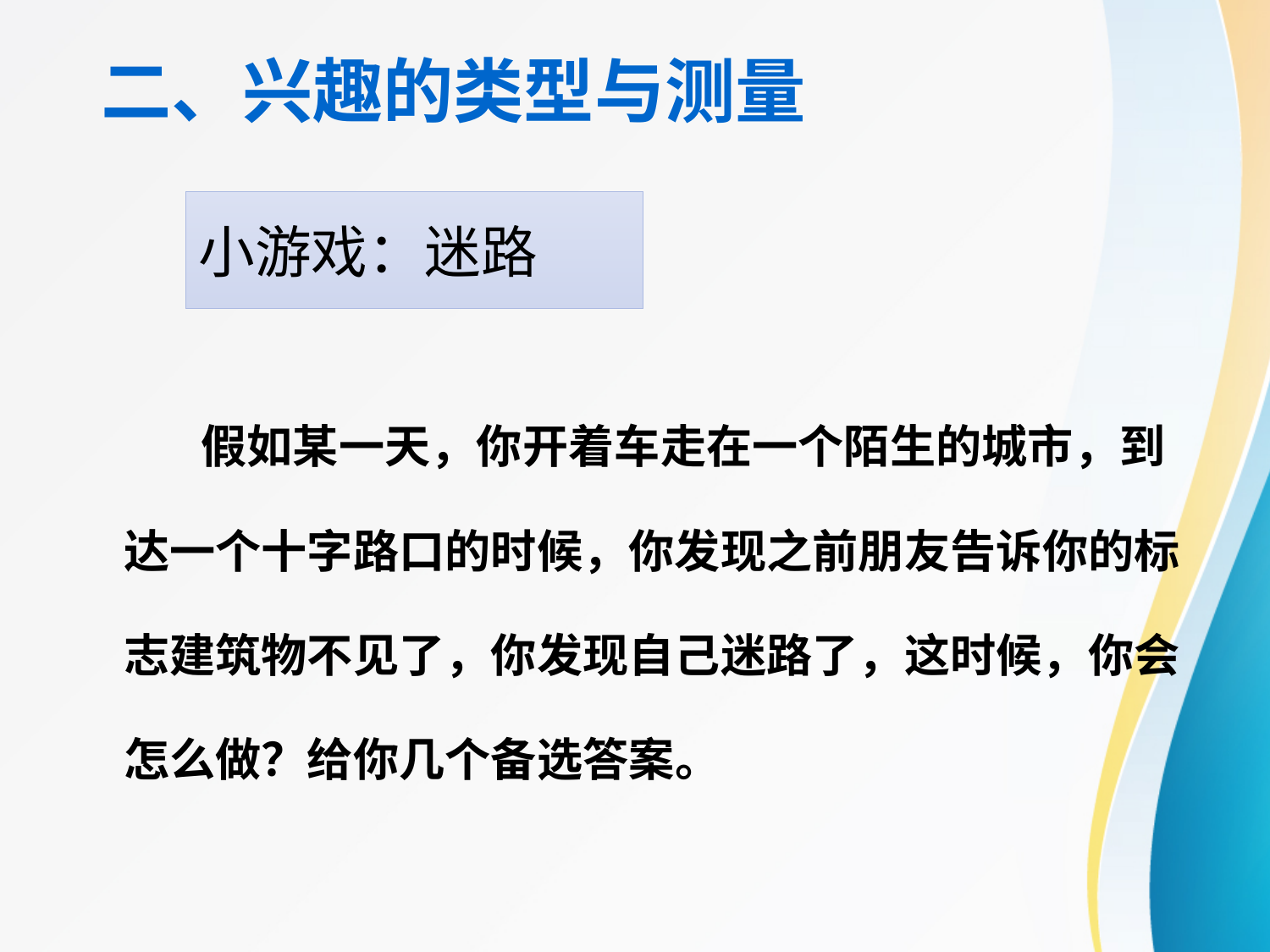

二、兴趣的类型与测量
小游戏：迷路
           假如某一天，你开着车走在一个陌生的城市，到达一个十字路口的时候，你发现之前朋友告诉你的标志建筑物不见了，你发现自己迷路了，这时候，你会怎么做？给你几个备选答案。